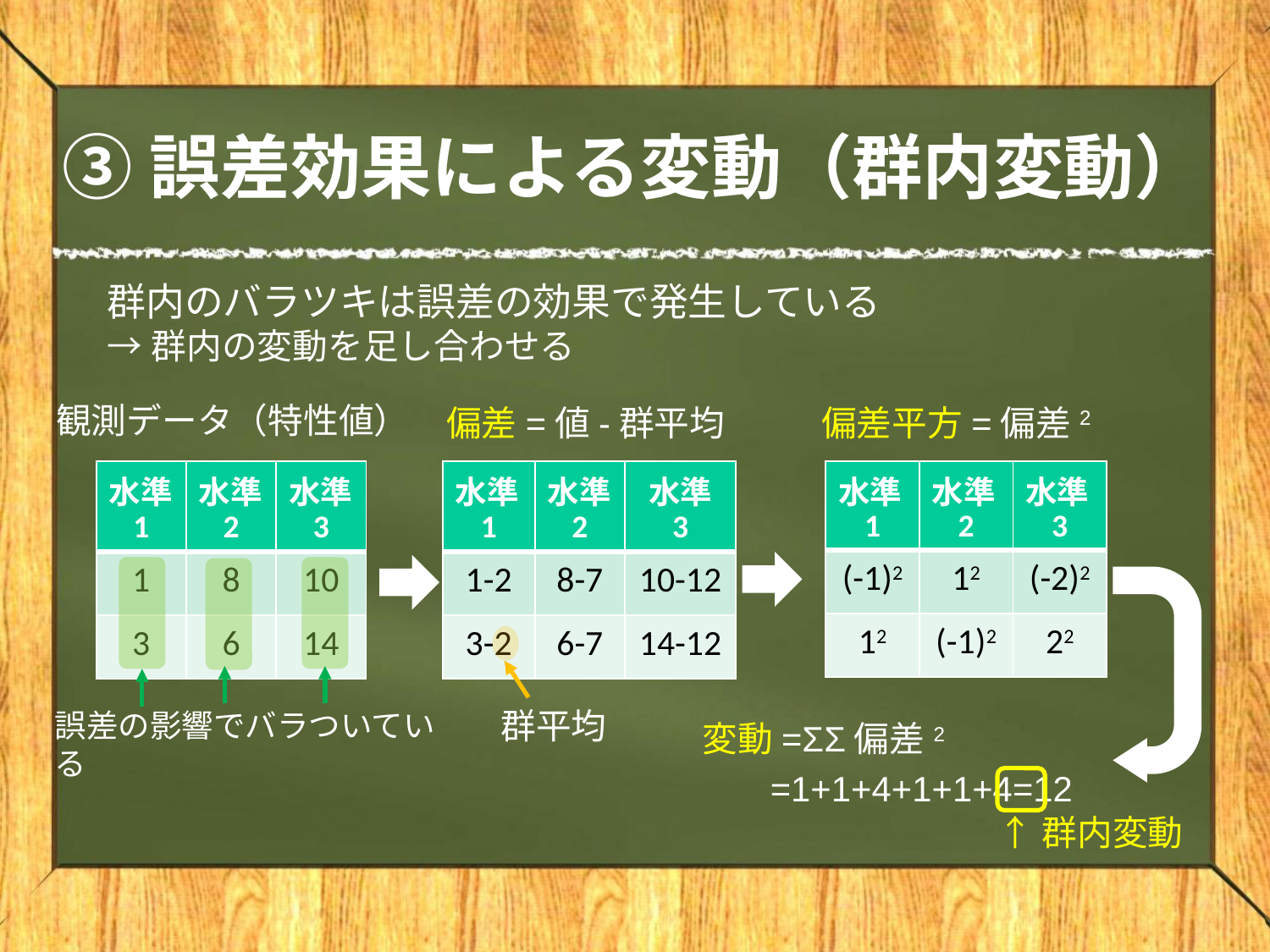

# ③誤差効果による変動（群内変動）
群内のバラツキは誤差の効果で発生している
→群内の変動を足し合わせる
観測データ（特性値）
偏差=値-群平均
偏差平方=偏差2
| 水準1 | 水準2 | 水準3 |
| --- | --- | --- |
| 1 | 8 | 10 |
| 3 | 6 | 14 |
| 水準1 | 水準2 | 水準 3 |
| --- | --- | --- |
| 1-2 | 8-7 | 10-12 |
| 3-2 | 6-7 | 14-12 |
| 水準1 | 水準2 | 水準3 |
| --- | --- | --- |
| (-1)2 | 12 | (-2)2 |
| 12 | (-1)2 | 22 |

群平均
誤差の影響でバラついている
変動=ΣΣ偏差2
=1+1+4+1+1+4=12

↑群内変動